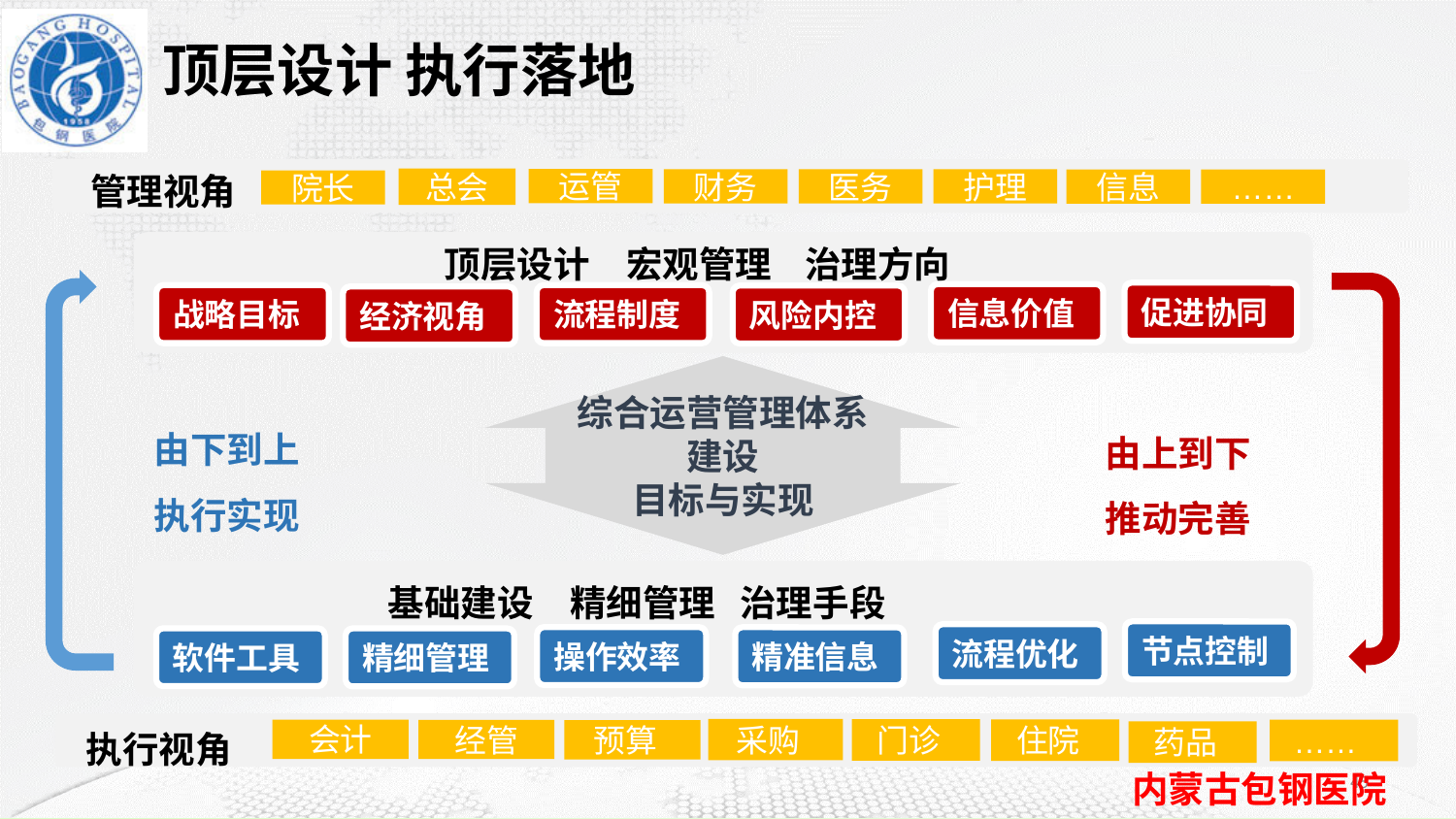

# 顶层设计 执行落地

管理视角
总会
运管
财务
医务
护理
信息
……
院长

顶层设计　宏观管理    治理方向
促进协同
信息价值
战略目标
流程制度
风险内控
经济视角
综合运营管理体系
建设
目标与实现
由下到上
执行实现
由上到下
推动完善

基础建设　精细管理   治理手段
节点控制
流程优化
操作效率
精准信息
软件工具
精细管理

采购
门诊
执行视角
住院
……
会计
经管
预算
药品